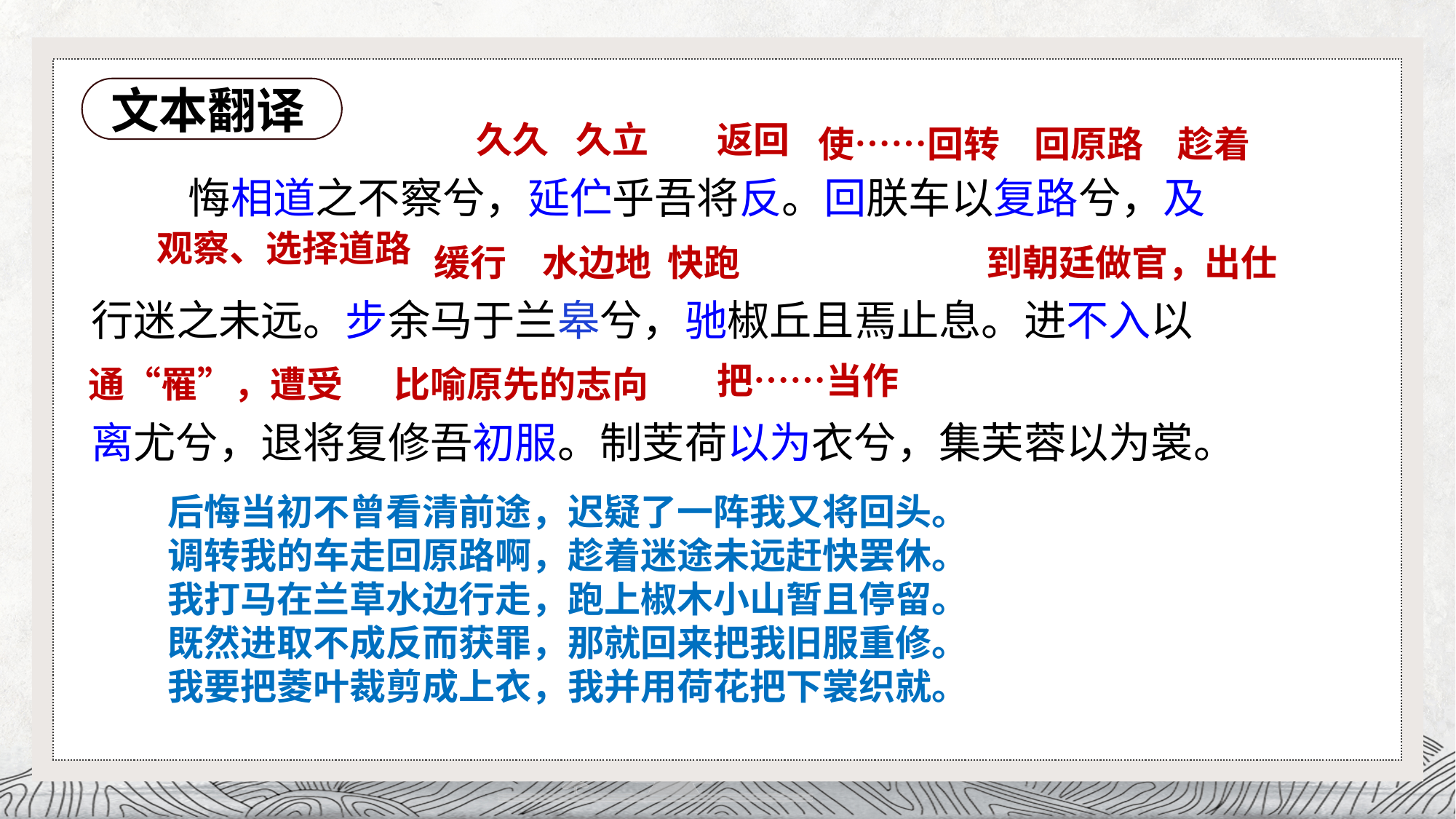

# 文本翻译
久久
久立
返回
回原路
使……回转
趁着
悔相道之不察兮，延伫乎吾将反。回朕车以复路兮，及

行迷之未远。步余马于兰皋兮，驰椒丘且焉止息。进不入以

离尤兮，退将复修吾初服。制芰荷以为衣兮，集芙蓉以为裳。
观察、选择道路
到朝廷做官，出仕
缓行
水边地
快跑
把……当作
比喻原先的志向
通“罹”，遭受
后悔当初不曾看清前途，迟疑了一阵我又将回头。
调转我的车走回原路啊，趁着迷途未远赶快罢休。
我打马在兰草水边行走，跑上椒木小山暂且停留。
既然进取不成反而获罪，那就回来把我旧服重修。
我要把菱叶裁剪成上衣，我并用荷花把下裳织就。